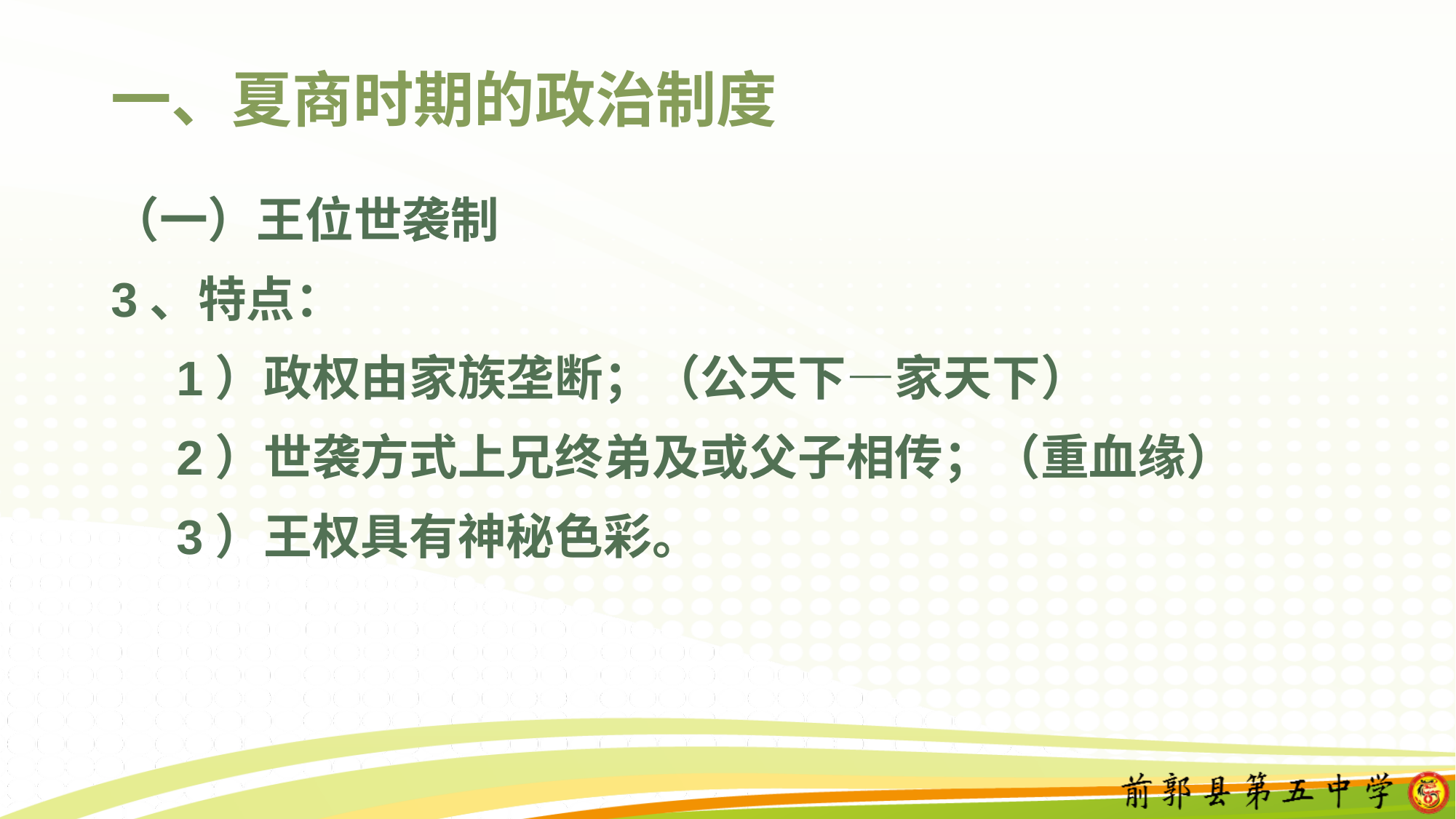

# 一、夏商时期的政治制度
（一）王位世袭制
3、特点：
1）政权由家族垄断；（公天下—家天下）
2）世袭方式上兄终弟及或父子相传；（重血缘）
3）王权具有神秘色彩。